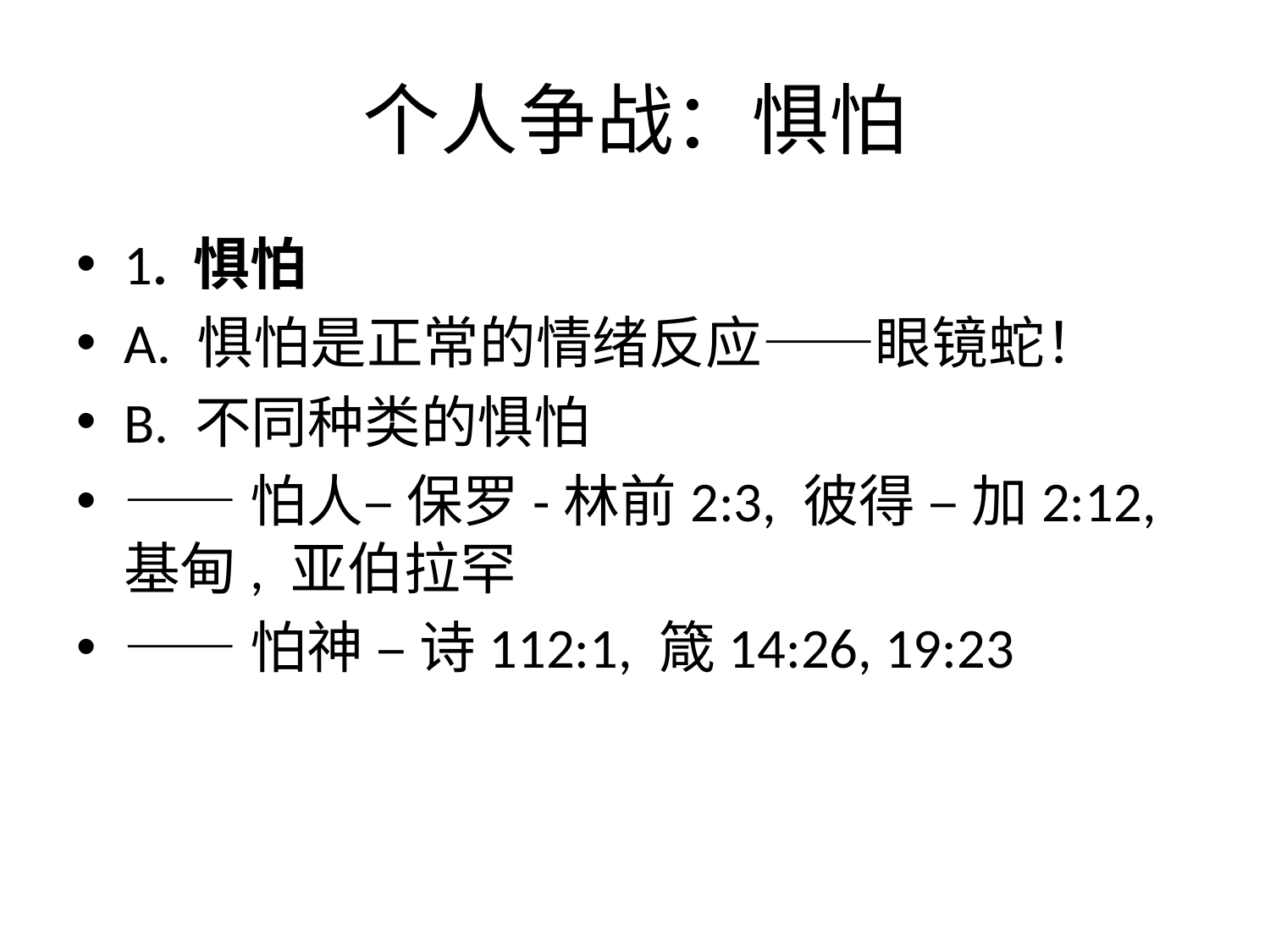

# 个人争战：惧怕
1. 惧怕
A. 惧怕是正常的情绪反应——眼镜蛇！
B. 不同种类的惧怕
——怕人– 保罗-林前2:3, 彼得 – 加2:12, 基甸, 亚伯拉罕
——怕神 – 诗112:1, 箴14:26, 19:23